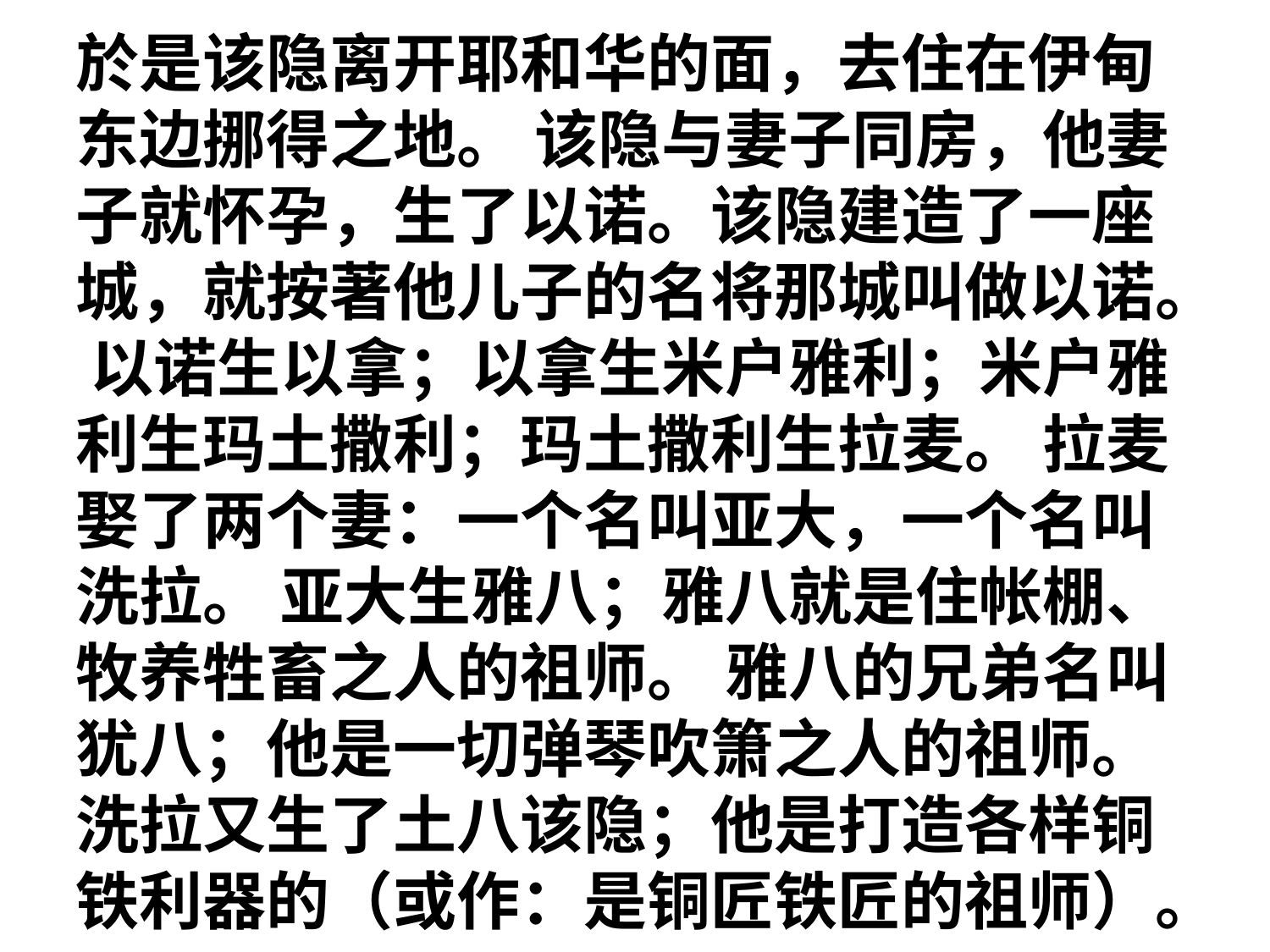

於是该隐离开耶和华的面，去住在伊甸东边挪得之地。 该隐与妻子同房，他妻子就怀孕，生了以诺。该隐建造了一座城，就按著他儿子的名将那城叫做以诺。 以诺生以拿；以拿生米户雅利；米户雅利生玛土撒利；玛土撒利生拉麦。 拉麦娶了两个妻：一个名叫亚大，一个名叫洗拉。 亚大生雅八；雅八就是住帐棚、牧养牲畜之人的祖师。 雅八的兄弟名叫犹八；他是一切弹琴吹箫之人的祖师。 洗拉又生了土八该隐；他是打造各样铜铁利器的（或作：是铜匠铁匠的祖师）。